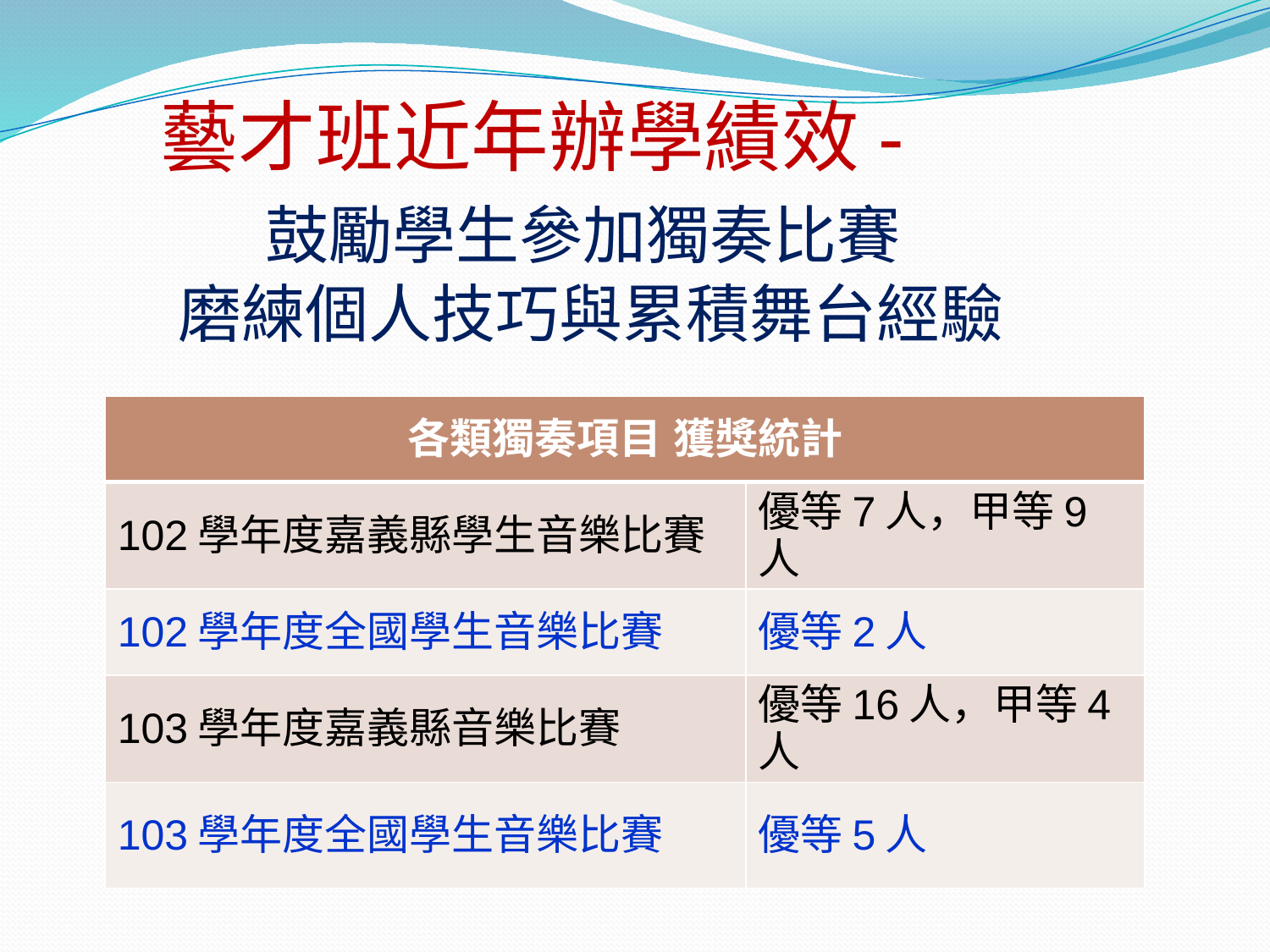

# 藝才班近年辦學績效- 鼓勵學生參加獨奏比賽 磨練個人技巧與累積舞台經驗
| 各類獨奏項目 獲獎統計 |  |
| --- | --- |
| 102學年度嘉義縣學生音樂比賽 | 優等7人，甲等9人 |
| 102學年度全國學生音樂比賽 | 優等2人 |
| 103學年度嘉義縣音樂比賽 | 優等16人，甲等4人 |
| 103學年度全國學生音樂比賽 | 優等5人 |